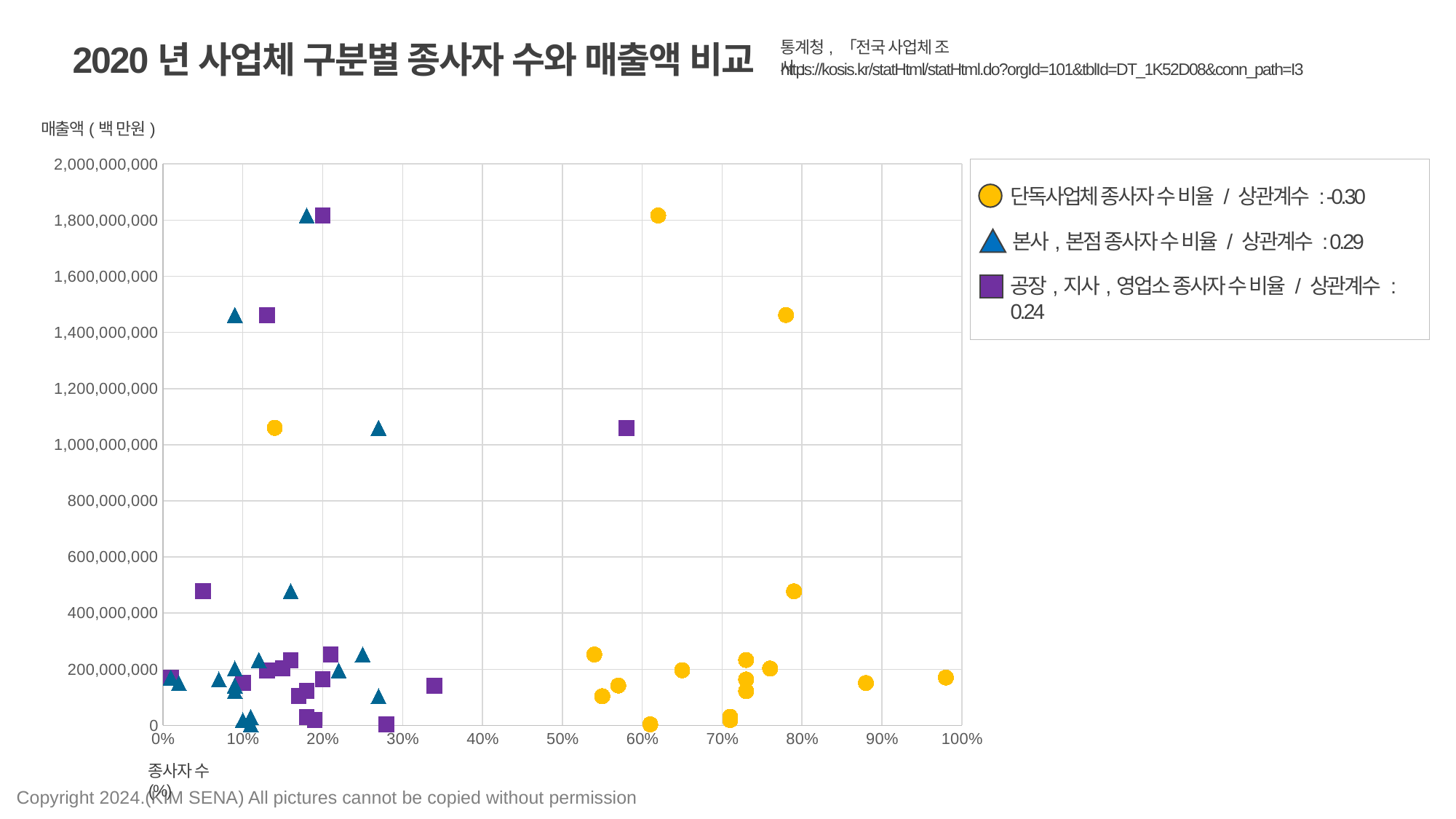

2020년 사업체 구분별 종사자 수와 매출액 비교
통계청, 「전국 사업체 조사 」
https://kosis.kr/statHtml/statHtml.do?orgId=101&tblId=DT_1K52D08&conn_path=I3
매출액(백 만원)

### Chart

| Category |  |  |  |
|---|---|---|---|
단독사업체 종사자 수 비율 / 상관계수 : -0.30

본사,본점 종사자 수 비율 / 상관계수 : 0.29

공장,지사,영업소 종사자 수 비율 / 상관계수 : 0.24

종사자 수(%)